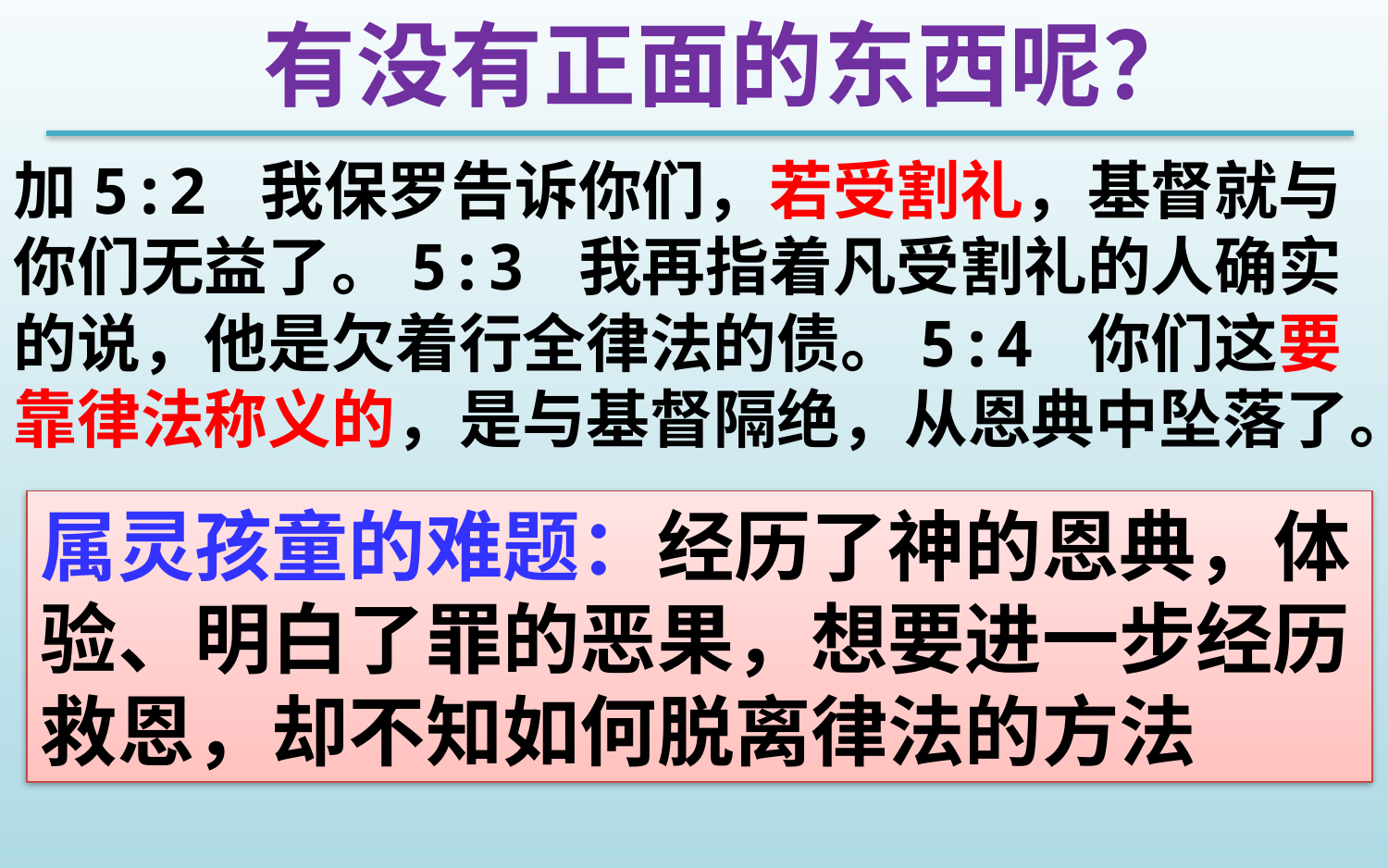

有没有正面的东西呢？
加5:2 我保罗告诉你们，若受割礼，基督就与你们无益了。5:3 我再指着凡受割礼的人确实的说，他是欠着行全律法的债。5:4 你们这要靠律法称义的，是与基督隔绝，从恩典中坠落了。
属灵孩童的难题：经历了神的恩典，体验、明白了罪的恶果，想要进一步经历救恩，却不知如何脱离律法的方法